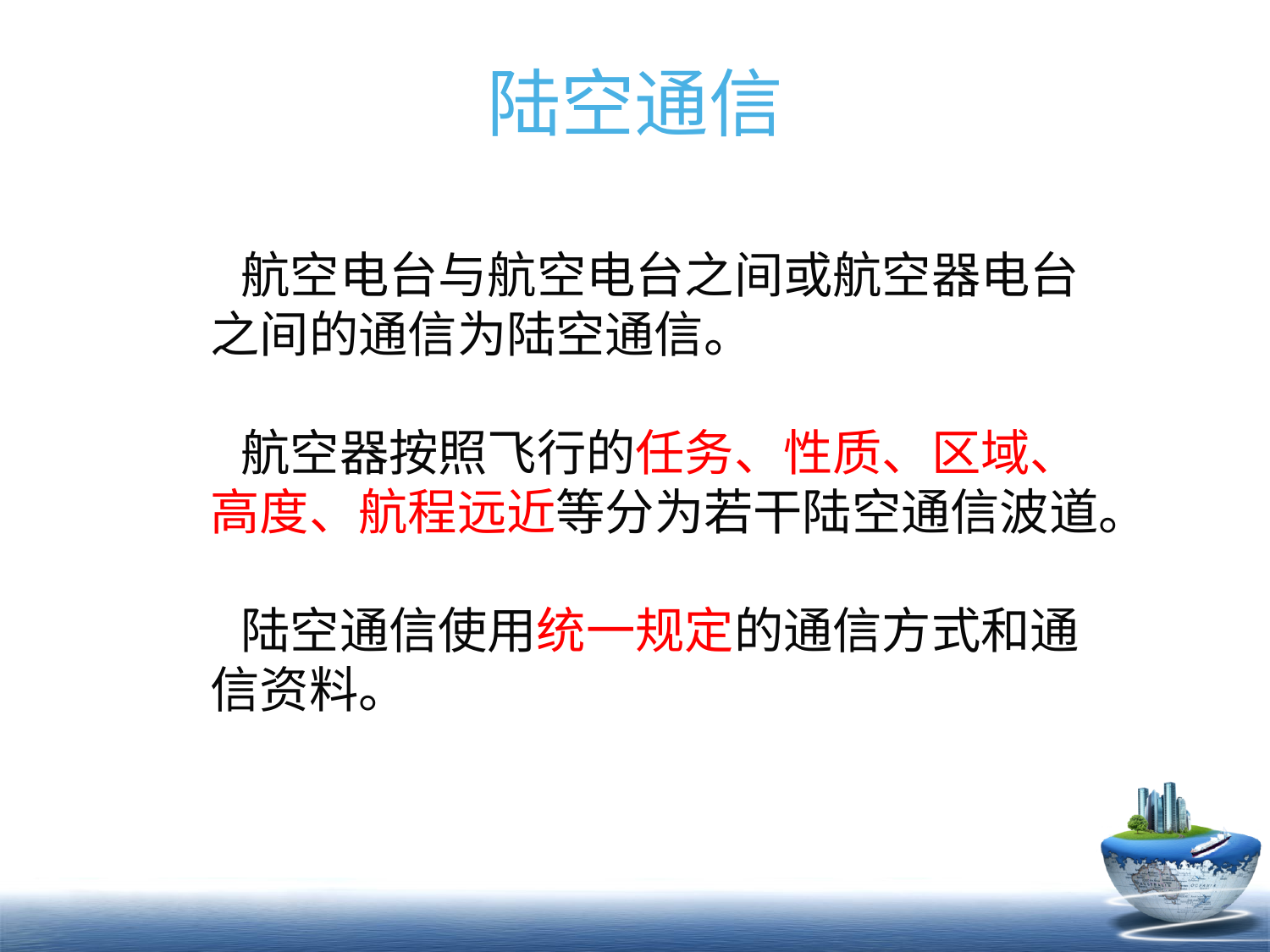

# 陆空通信
      航空电台与航空电台之间或航空器电台之间的通信为陆空通信。

      航空器按照飞行的任务、性质、区域、高度、航程远近等分为若干陆空通信波道。

      陆空通信使用统一规定的通信方式和通信资料。